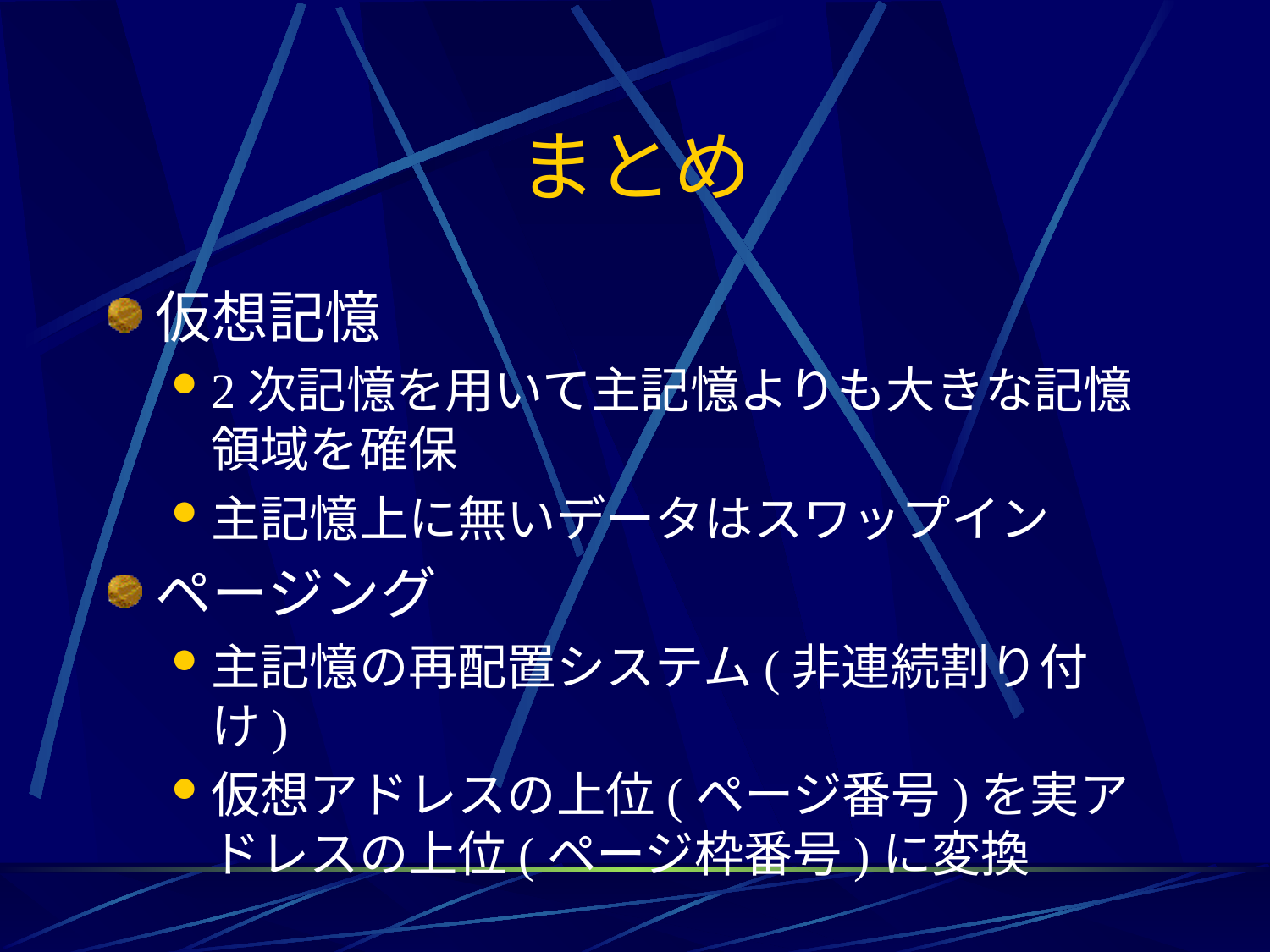

# まとめ
仮想記憶
2次記憶を用いて主記憶よりも大きな記憶領域を確保
主記憶上に無いデータはスワップイン
ページング
主記憶の再配置システム(非連続割り付け)
仮想アドレスの上位(ページ番号)を実アドレスの上位(ページ枠番号)に変換